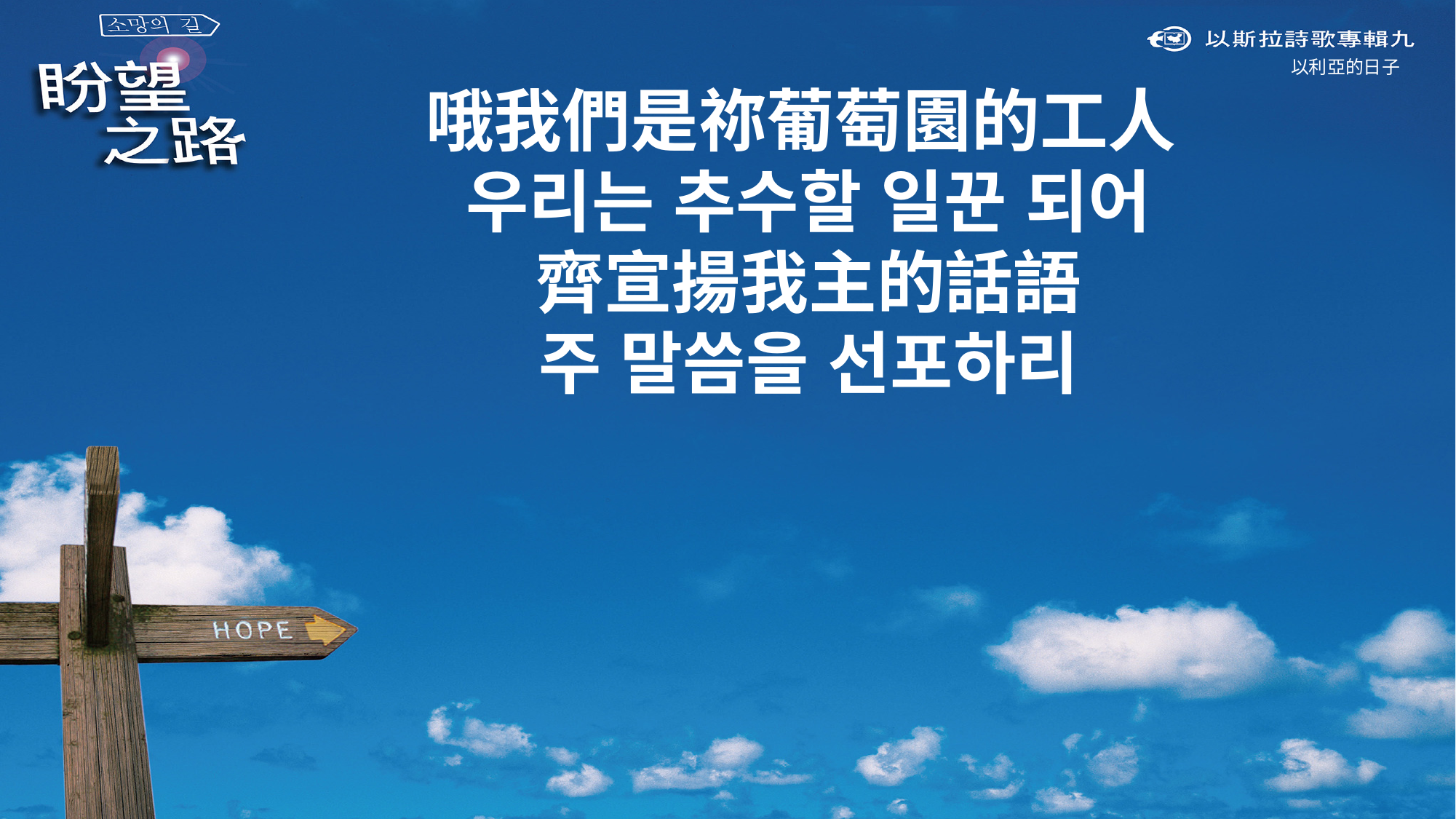

以利亞的日子
哦我們是祢葡萄園的工人
우리는 추수할 일꾼 되어
齊宣揚我主的話語
주 말씀을 선포하리